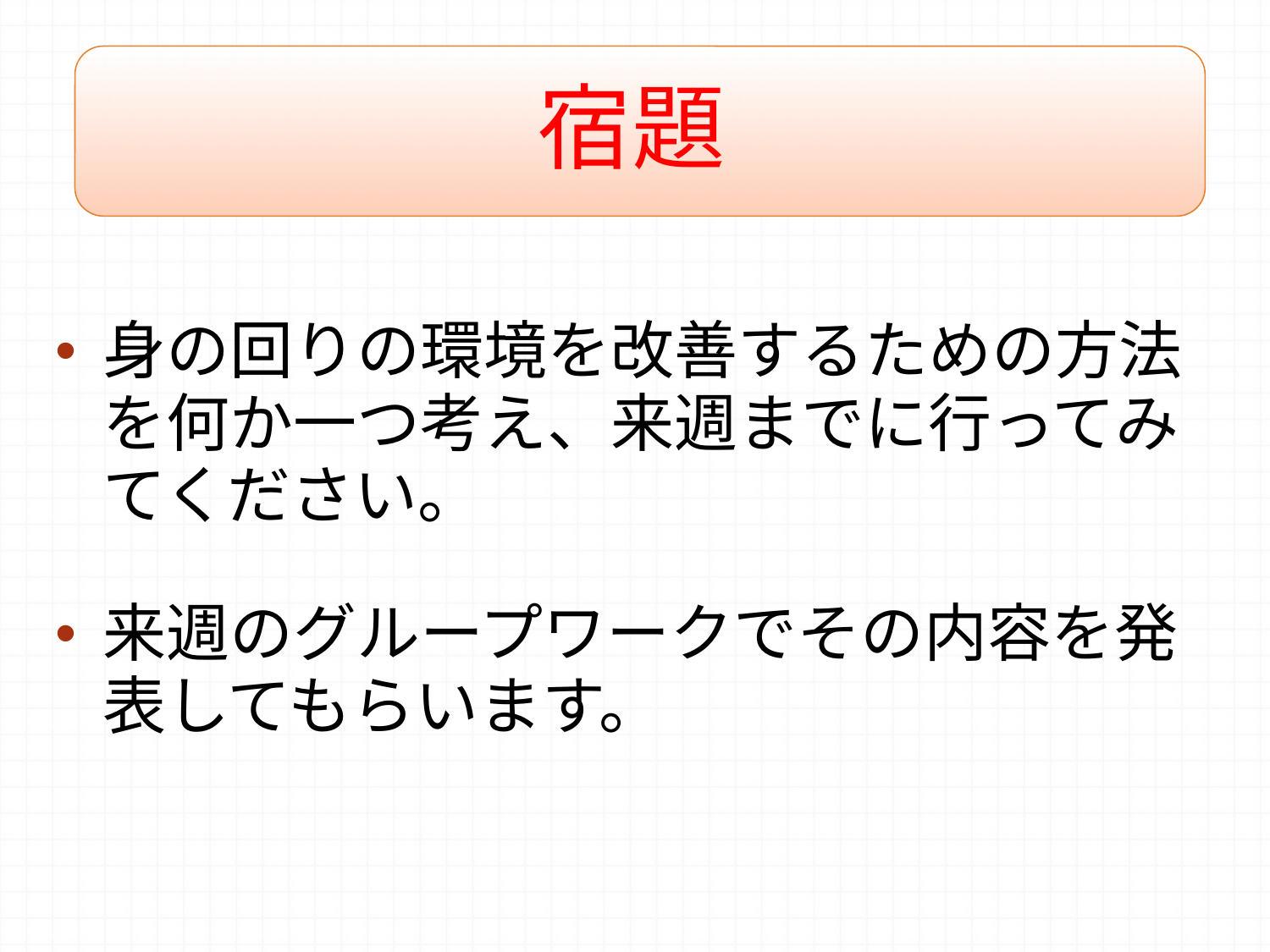

# 宿題
身の回りの環境を改善するための方法を何か一つ考え、来週までに行ってみてください。
来週のグループワークでその内容を発表してもらいます。
40